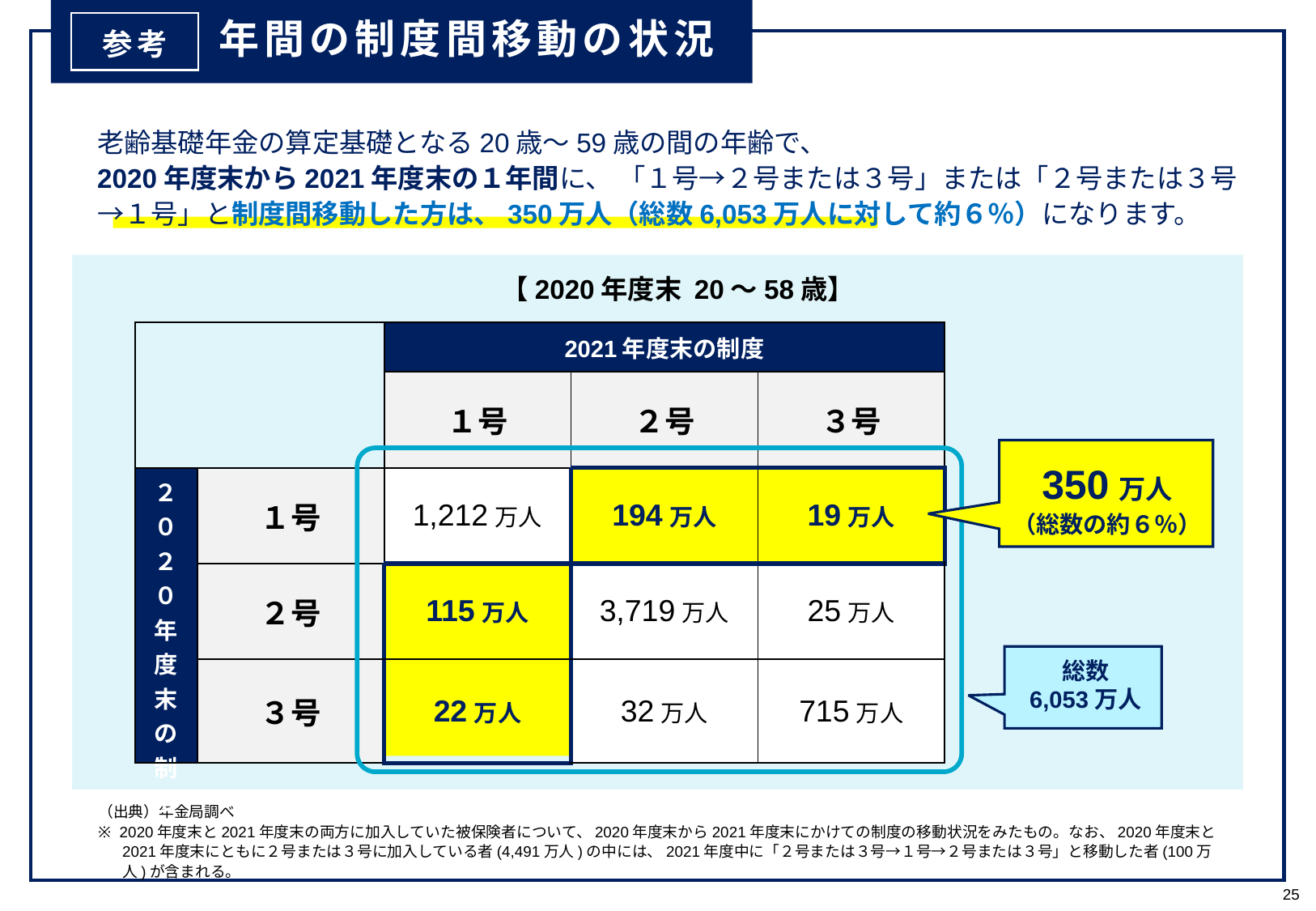

年間の制度間移動の状況
参考
老齢基礎年金の算定基礎となる20歳～59歳の間の年齢で、
2020年度末から2021年度末の１年間に、 「１号→２号または３号」または「２号または３号→１号」と制度間移動した方は、350万人（総数6,053万人に対して約６％）になります。

【2020年度末 20～58歳】
|  |  | 2021年度末の制度 |  |  |
| --- | --- | --- | --- | --- |
|  |  | １号 | ２号 | ３号 |
| ２０２０年度末の制度 | １号 | 1,212万人 | 194万人 | 19万人 |
|  | ２号 | 115万人 | 3,719万人 | 25万人 |
|  | ３号 | 22万人 | 32万人 | 715万人 |

350万人
（総数の約６％）

総数
6,053万人

（出典）年金局調べ
※  2020年度末と2021年度末の両方に加入していた被保険者について、2020年度末から2021年度末にかけての制度の移動状況をみたもの。なお、2020年度末と2021年度末にともに２号または３号に加入している者(4,491万人)の中には、2021年度中に「２号または３号→１号→２号または３号」と移動した者(100万人)が含まれる。
25